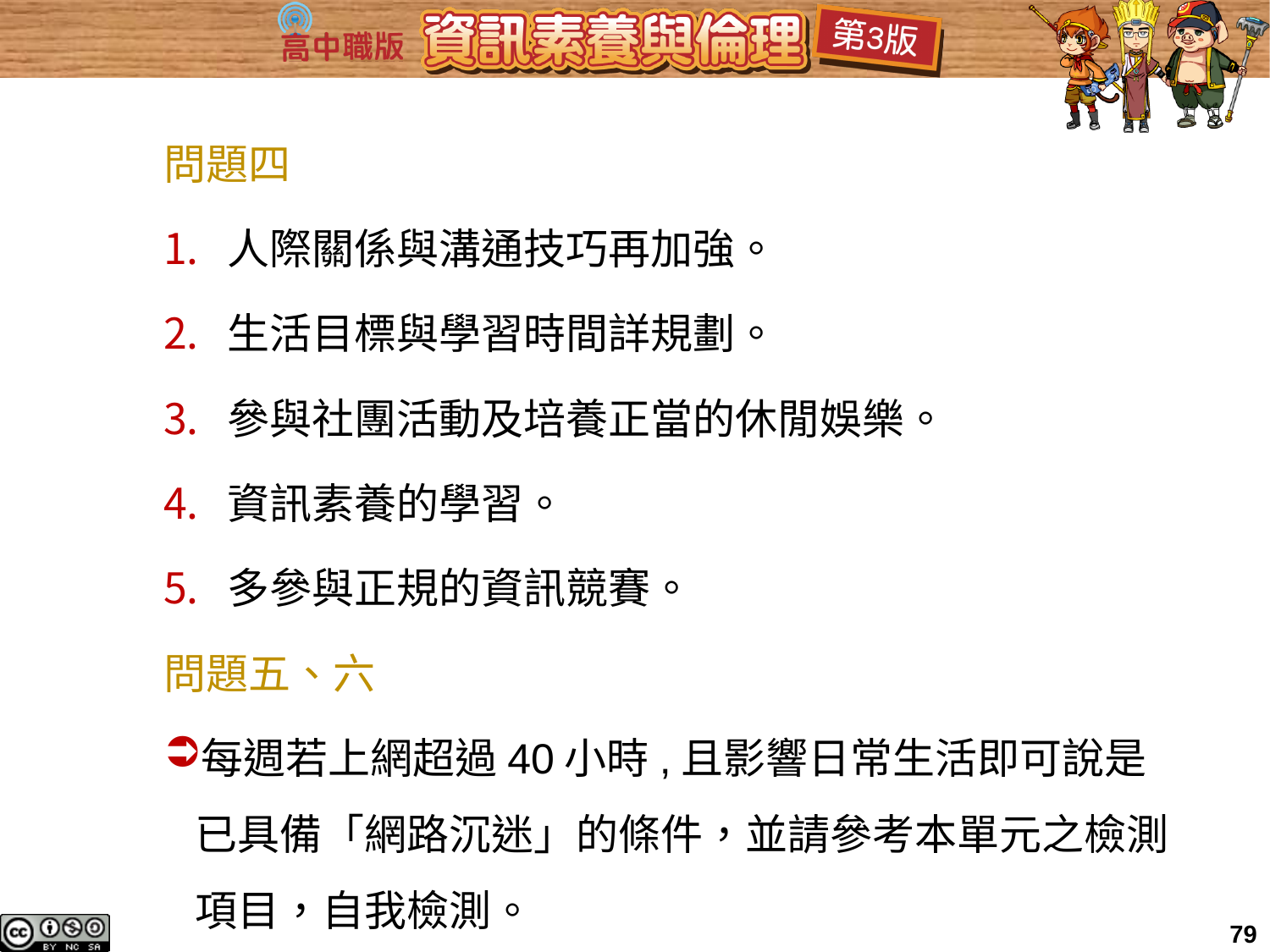

問題四
人際關係與溝通技巧再加強。
生活目標與學習時間詳規劃。
參與社團活動及培養正當的休閒娛樂。
資訊素養的學習。
多參與正規的資訊競賽。
問題五、六
每週若上網超過40小時,且影響日常生活即可說是已具備「網路沉迷」的條件，並請參考本單元之檢測項目，自我檢測。
79